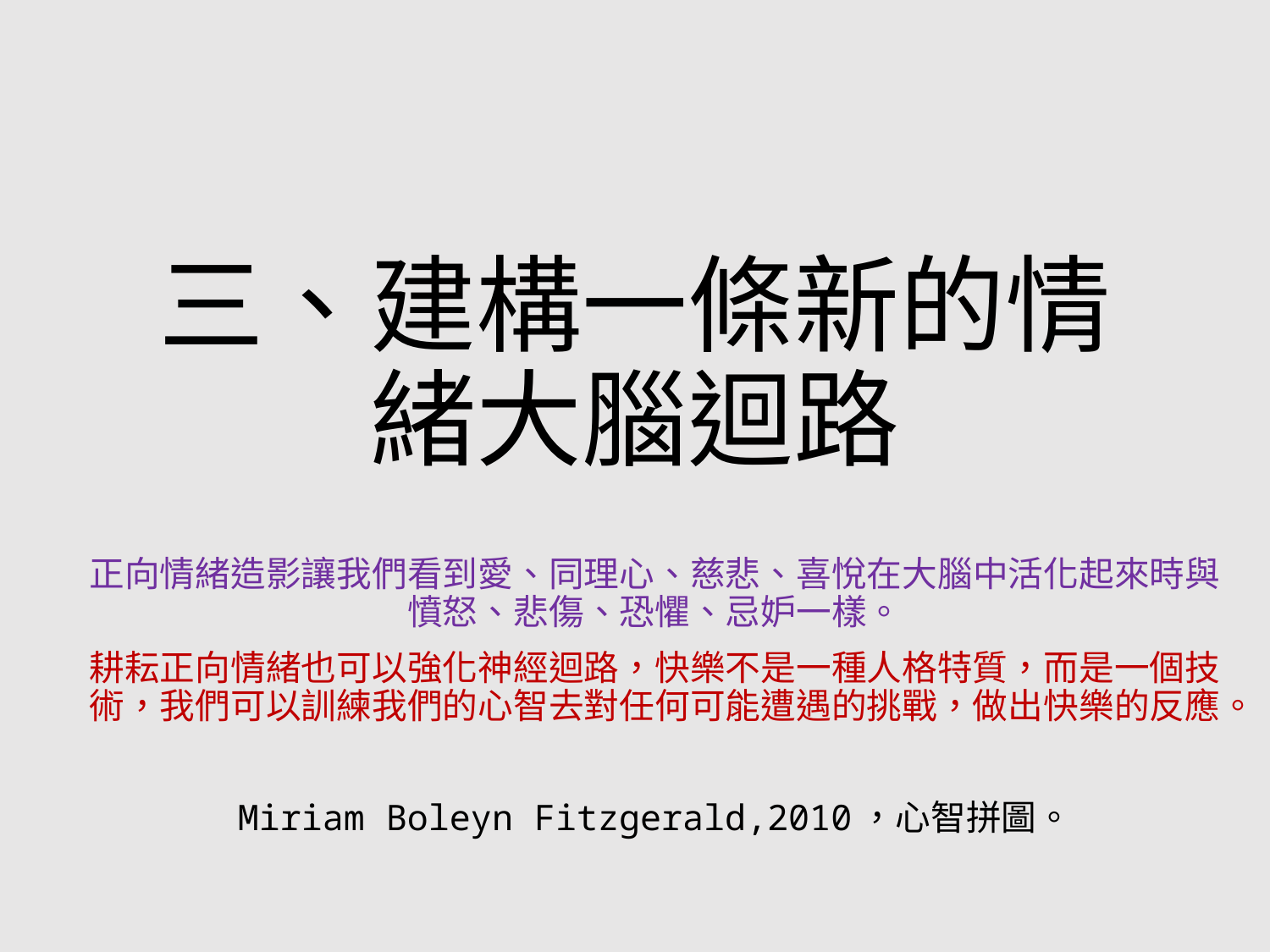

# 三、建構一條新的情緒大腦迴路
正向情緒造影讓我們看到愛、同理心、慈悲、喜悅在大腦中活化起來時與憤怒、悲傷、恐懼、忌妒一樣。
耕耘正向情緒也可以強化神經迴路，快樂不是一種人格特質，而是一個技術，我們可以訓練我們的心智去對任何可能遭遇的挑戰，做出快樂的反應。

Miriam Boleyn Fitzgerald,2010，心智拼圖。